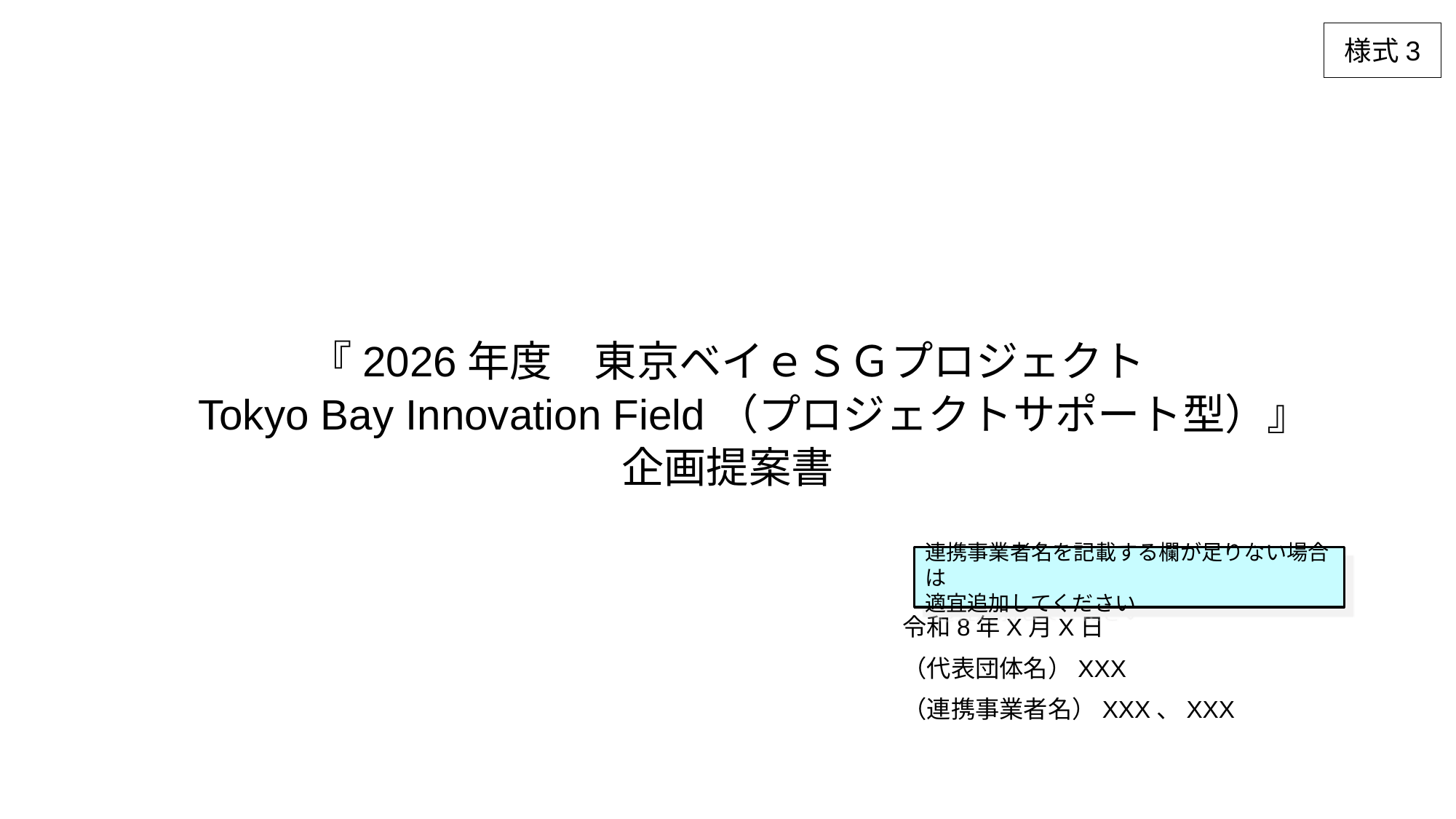

様式3
『2026年度　東京ベイｅＳＧプロジェクト
　Tokyo Bay Innovation Field（プロジェクトサポート型）』
企画提案書
連携事業者名を記載する欄が足りない場合は
適宜追加してください
令和8年X月X日
（代表団体名）XXX
（連携事業者名）XXX、XXX